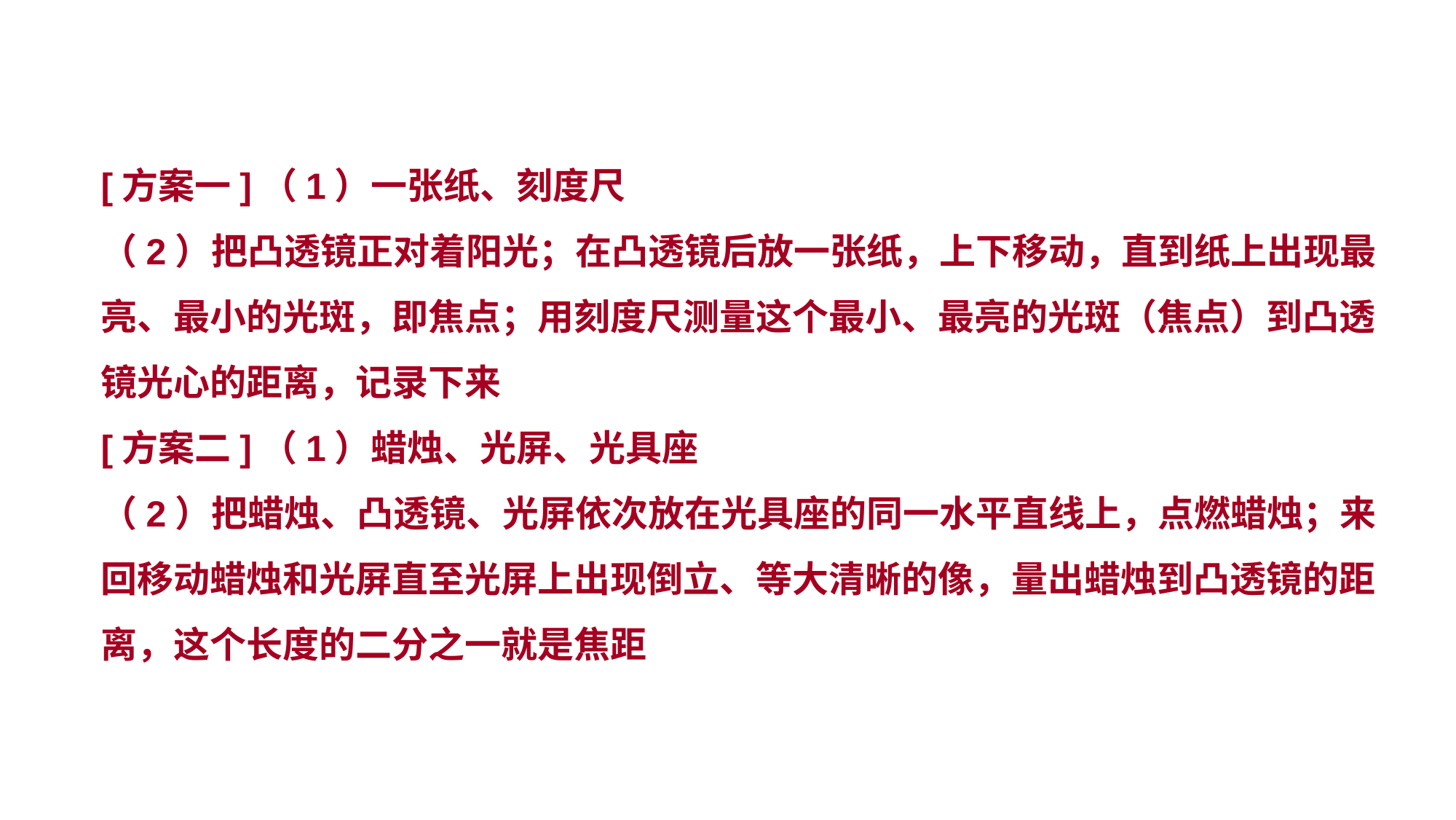

[方案一]（1）一张纸、刻度尺
（2）把凸透镜正对着阳光；在凸透镜后放一张纸，上下移动，直到纸上出现最亮、最小的光斑，即焦点；用刻度尺测量这个最小、最亮的光斑（焦点）到凸透镜光心的距离，记录下来
[方案二]（1）蜡烛、光屏、光具座
（2）把蜡烛、凸透镜、光屏依次放在光具座的同一水平直线上，点燃蜡烛；来回移动蜡烛和光屏直至光屏上出现倒立、等大清晰的像，量出蜡烛到凸透镜的距离，这个长度的二分之一就是焦距
设计实验 拓展提升